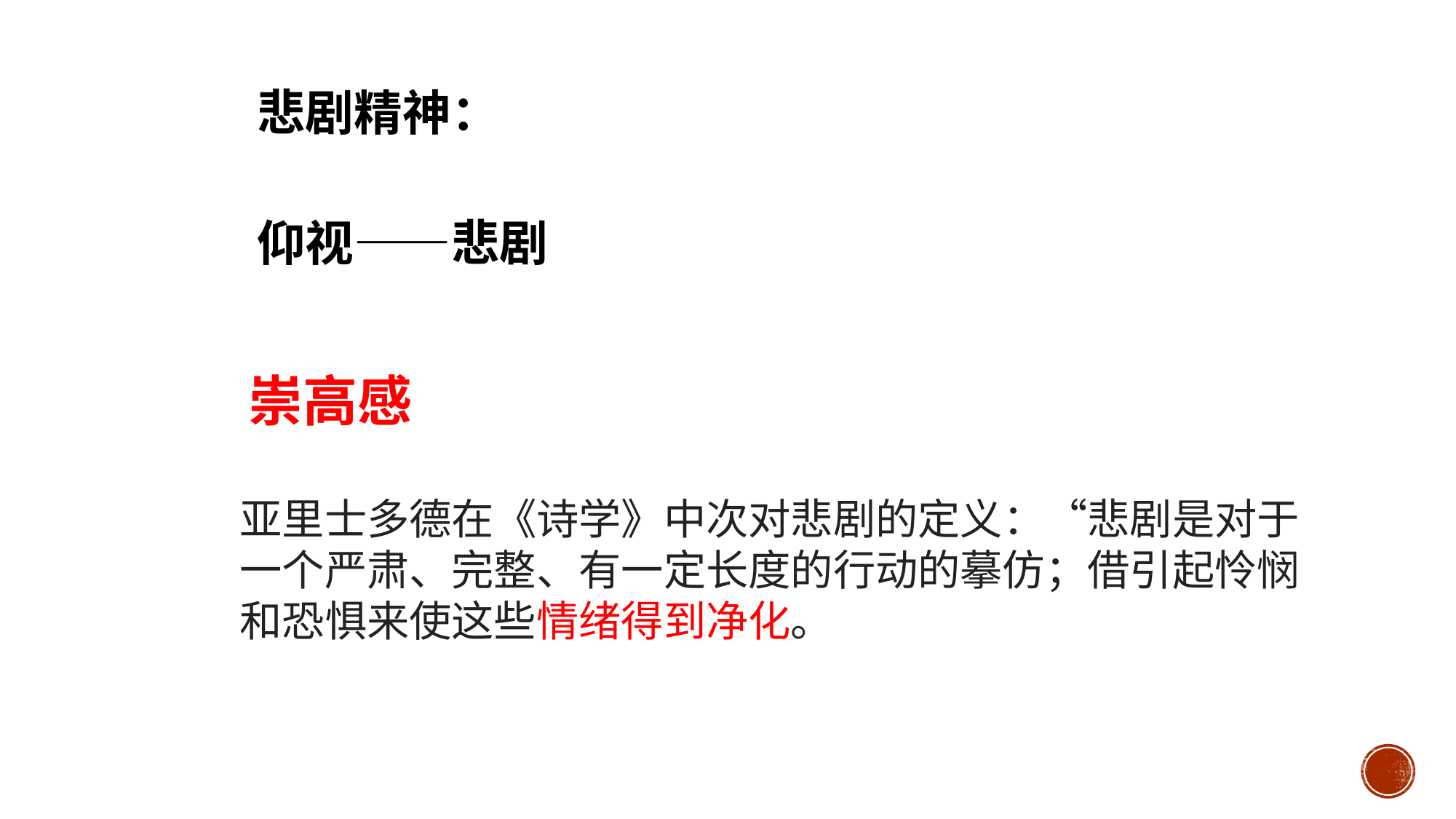

悲剧精神：
仰视——悲剧

崇高感
亚里士多德在《诗学》中次对悲剧的定义：“悲剧是对于一个严肃、完整、有一定长度的行动的摹仿；借引起怜悯和恐惧来使这些情绪得到净化。